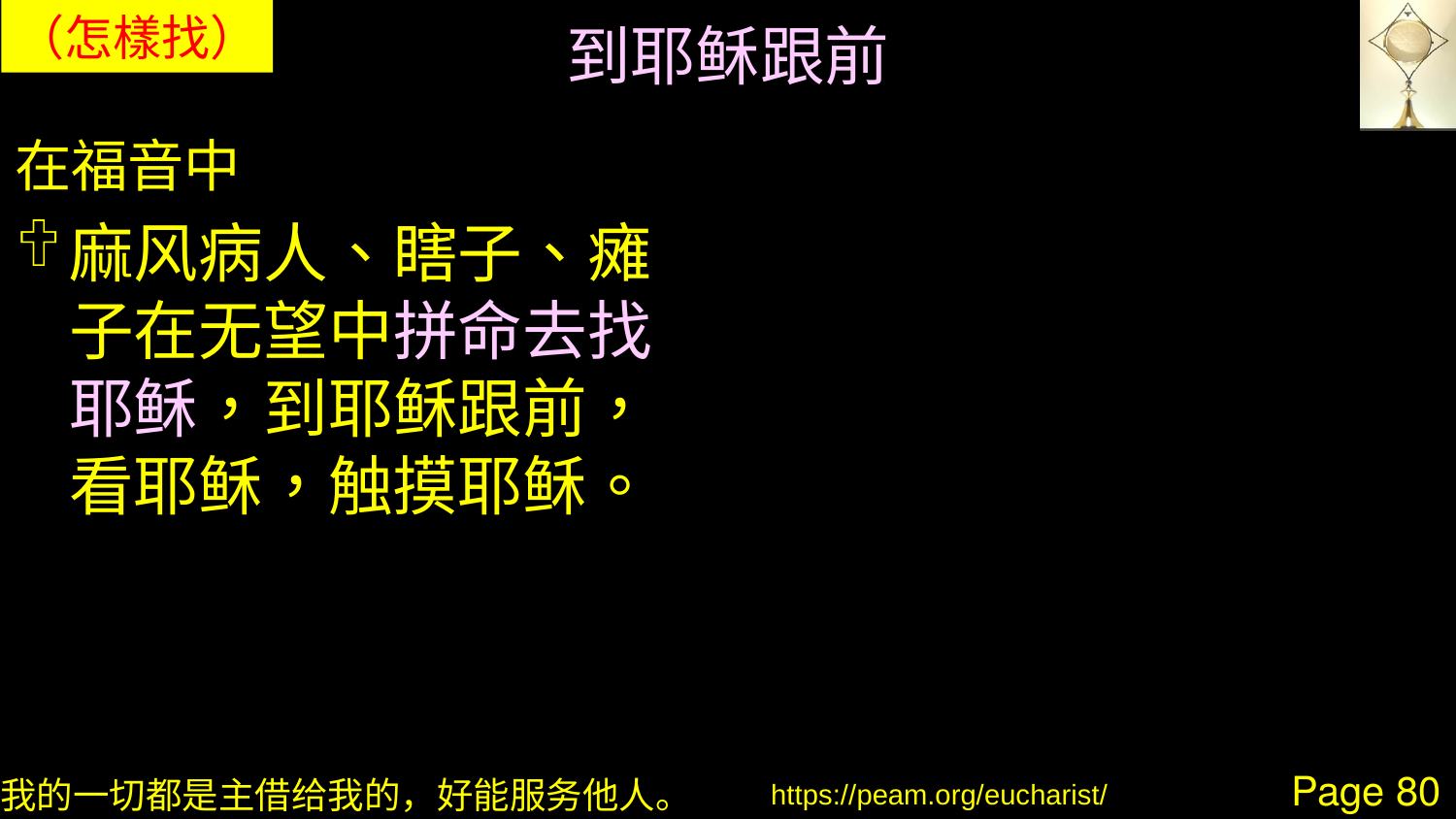

# 到耶稣跟前
（怎樣找）
在福音中

麻风病人、瞎子、瘫子在无望中拼命去找耶稣，到耶稣跟前，看耶稣，触摸耶稣。